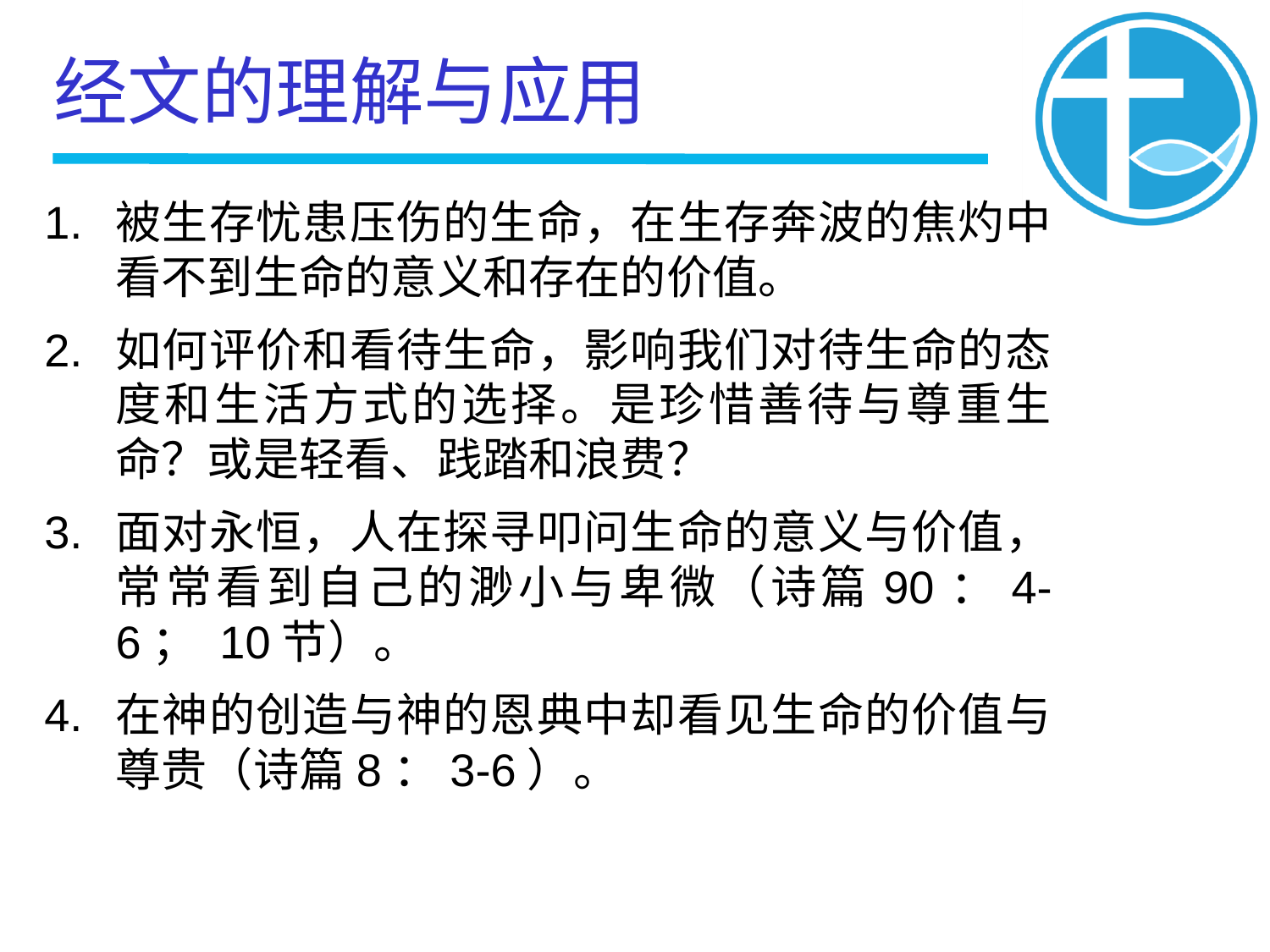

# 经文的理解与应用
被生存忧患压伤的生命，在生存奔波的焦灼中看不到生命的意义和存在的价值。
如何评价和看待生命，影响我们对待生命的态度和生活方式的选择。是珍惜善待与尊重生命？或是轻看、践踏和浪费？
面对永恒，人在探寻叩问生命的意义与价值，常常看到自己的渺小与卑微（诗篇90：4-6； 10节）。
在神的创造与神的恩典中却看见生命的价值与尊贵（诗篇8：3-6）。